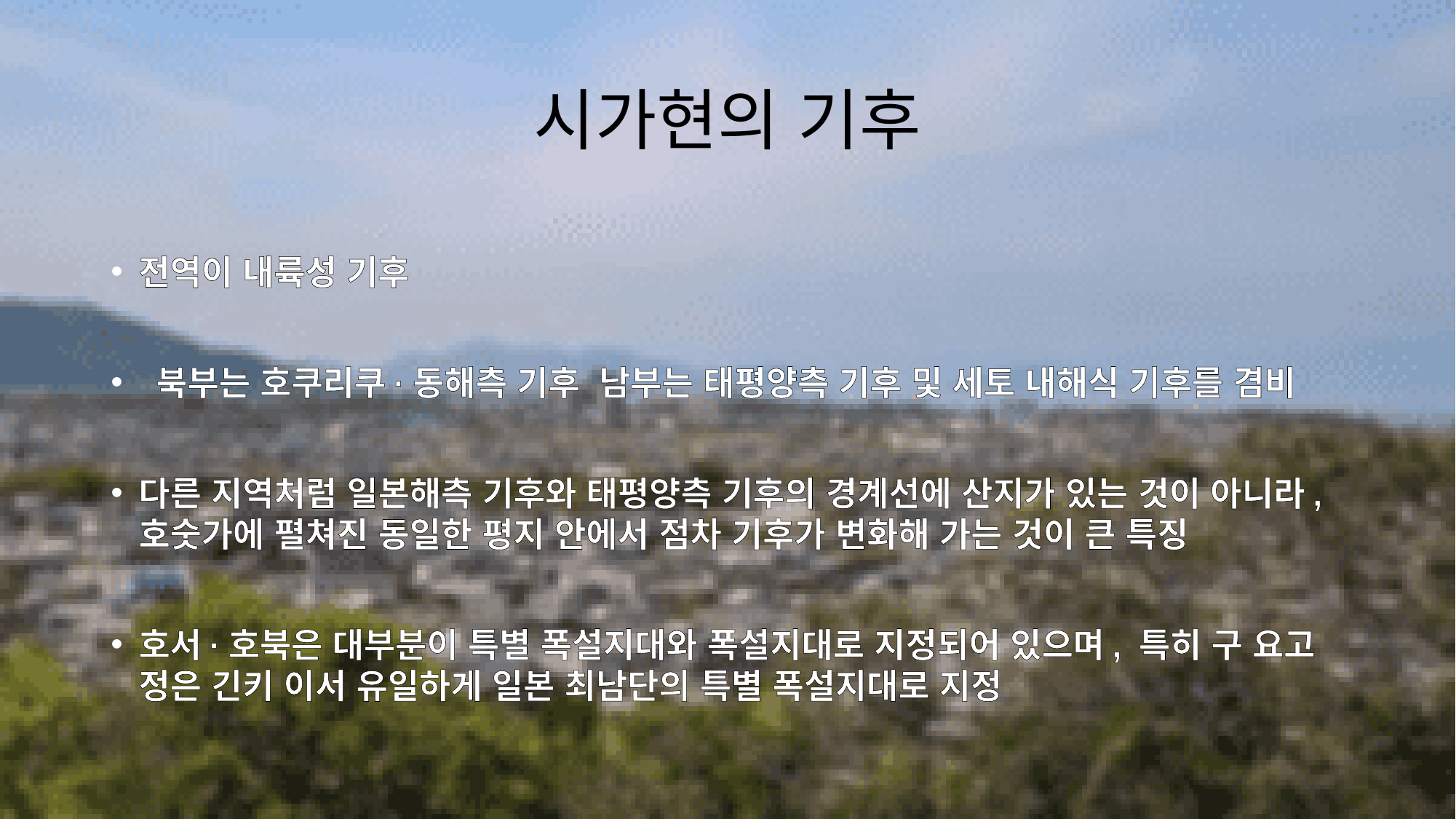

# 시가현의 기후
전역이 내륙성 기후

 북부는 호쿠리쿠·동해측 기후  남부는 태평양측 기후 및 세토 내해식 기후를 겸비

다른 지역처럼 일본해측 기후와 태평양측 기후의 경계선에 산지가 있는 것이 아니라, 호숫가에 펼쳐진 동일한 평지 안에서 점차 기후가 변화해 가는 것이 큰 특징

호서·호북은 대부분이 특별 폭설지대와 폭설지대로 지정되어 있으며, 특히 구 요고 정은 긴키 이서 유일하게 일본 최남단의 특별 폭설지대로 지정